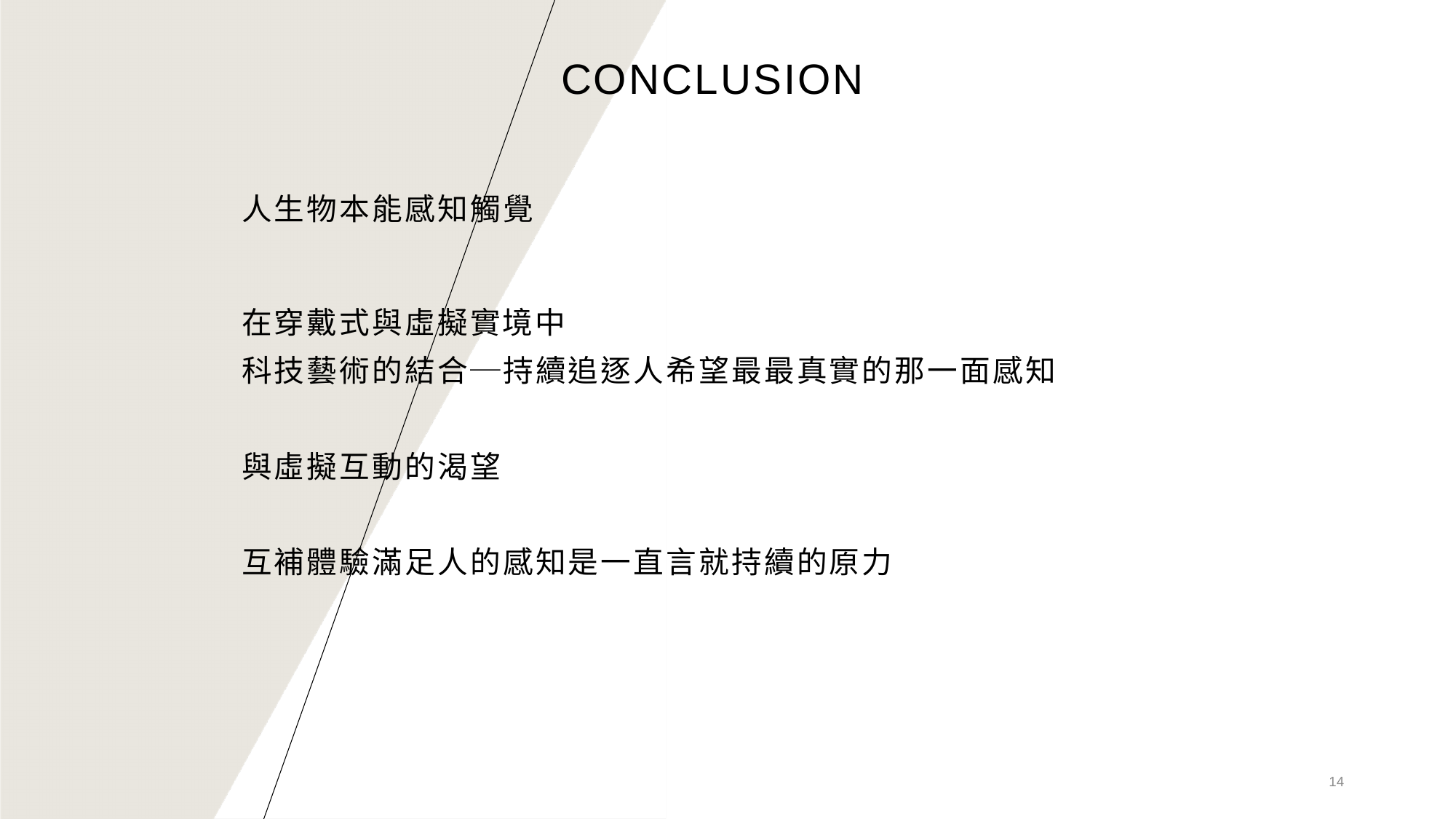

# conclusion
人生物本能感知觸覺
在穿戴式與虛擬實境中
科技藝術的結合─持續追逐人希望最最真實的那一面感知

與虛擬互動的渴望

互補體驗滿足人的感知是一直言就持續的原力

14